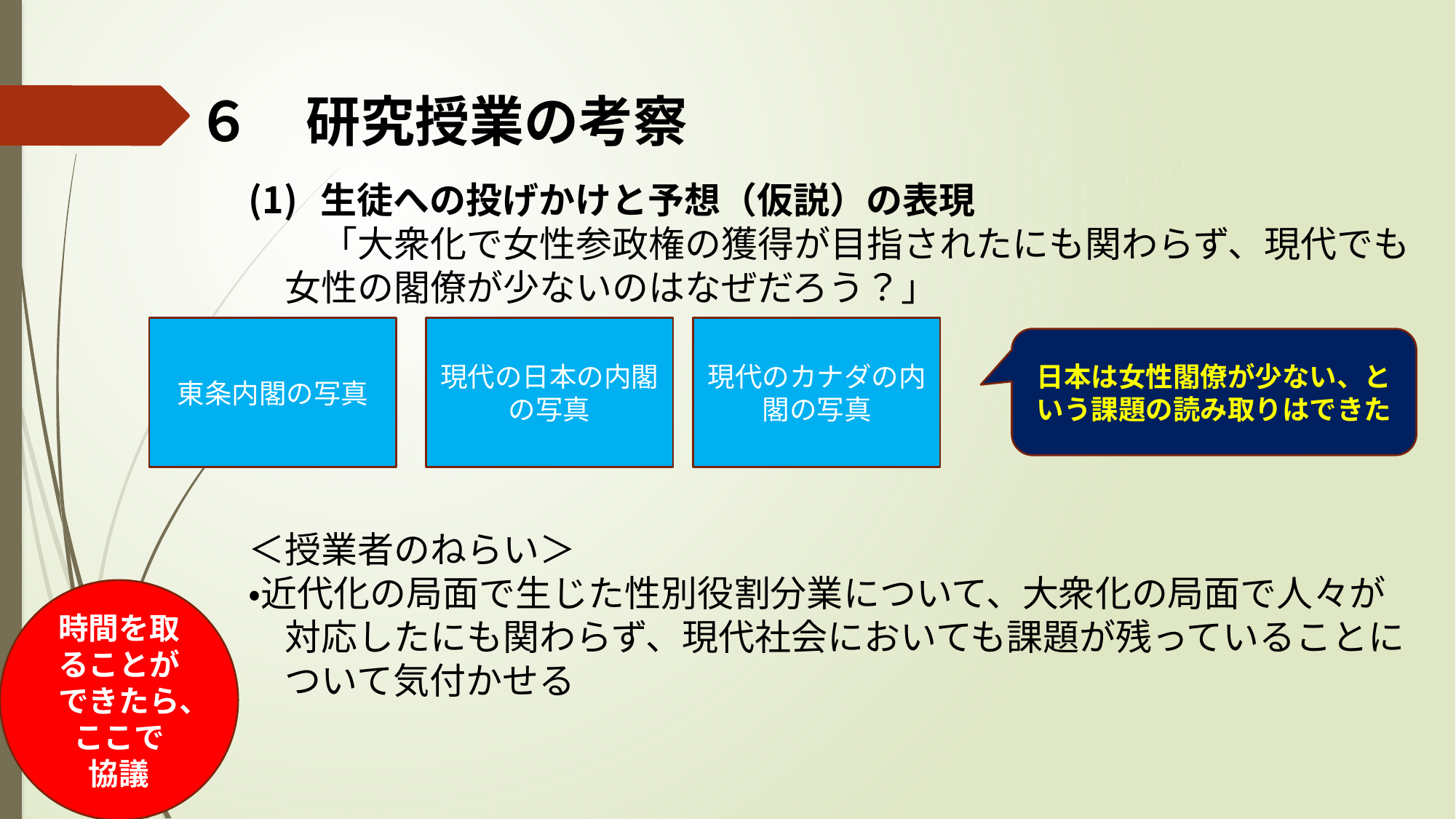

# ６　研究授業の考察
 生徒への投げかけと予想（仮説）の表現
　　「大衆化で女性参政権の獲得が目指されたにも関わらず、現代でも
　女性の閣僚が少ないのはなぜだろう？」

＜授業者のねらい＞
・近代化の局面で生じた性別役割分業について、大衆化の局面で人々が
　対応したにも関わらず、現代社会においても課題が残っていることに
　ついて気付かせる
東条内閣の写真
現代の日本の内閣の写真
現代のカナダの内閣の写真
日本は女性閣僚が少ない、という課題の読み取りはできた
時間を取ることができたら、ここで
協議